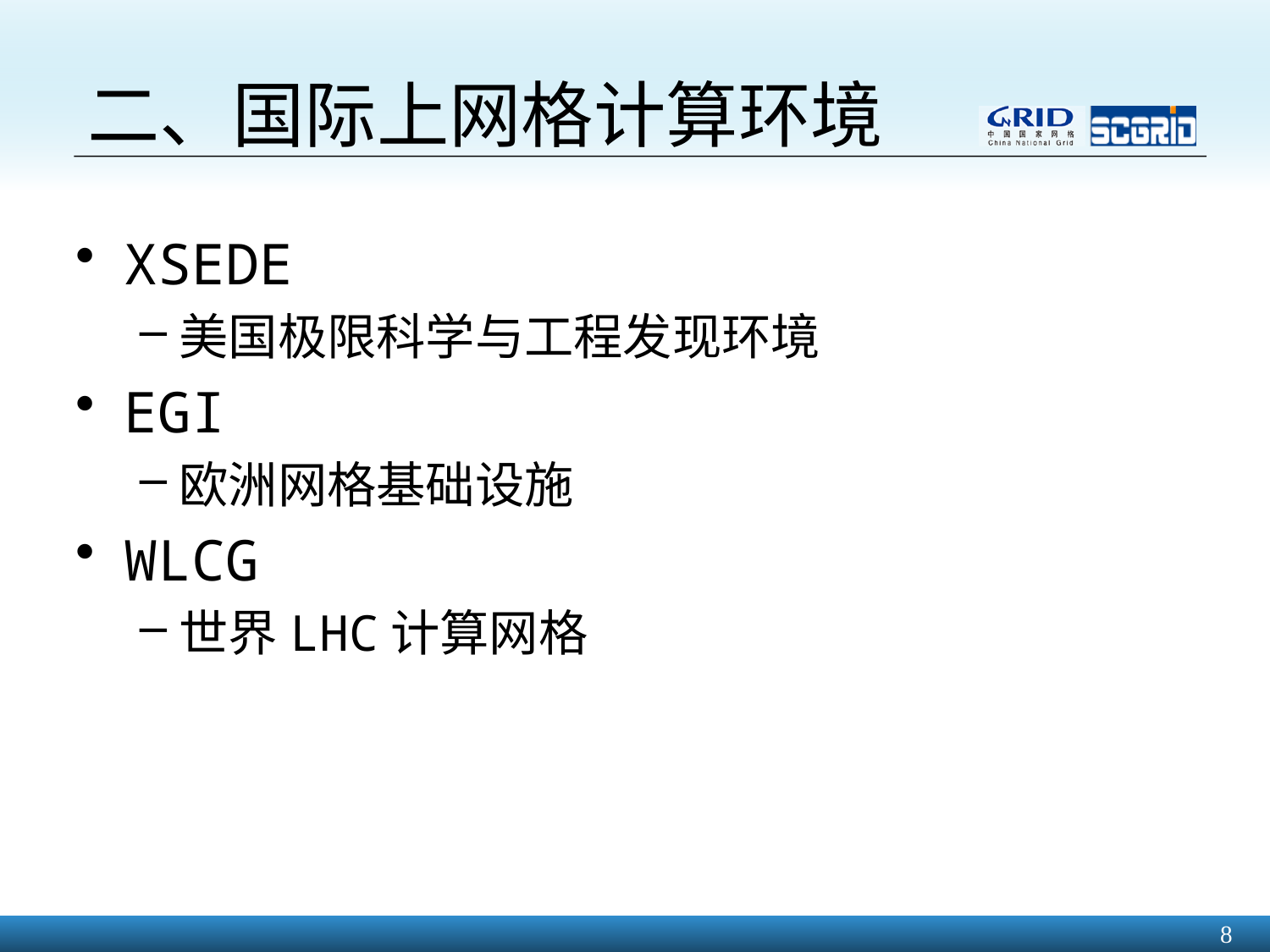

# 二、国际上网格计算环境
XSEDE
美国极限科学与工程发现环境
EGI
欧洲网格基础设施
WLCG
世界LHC计算网格